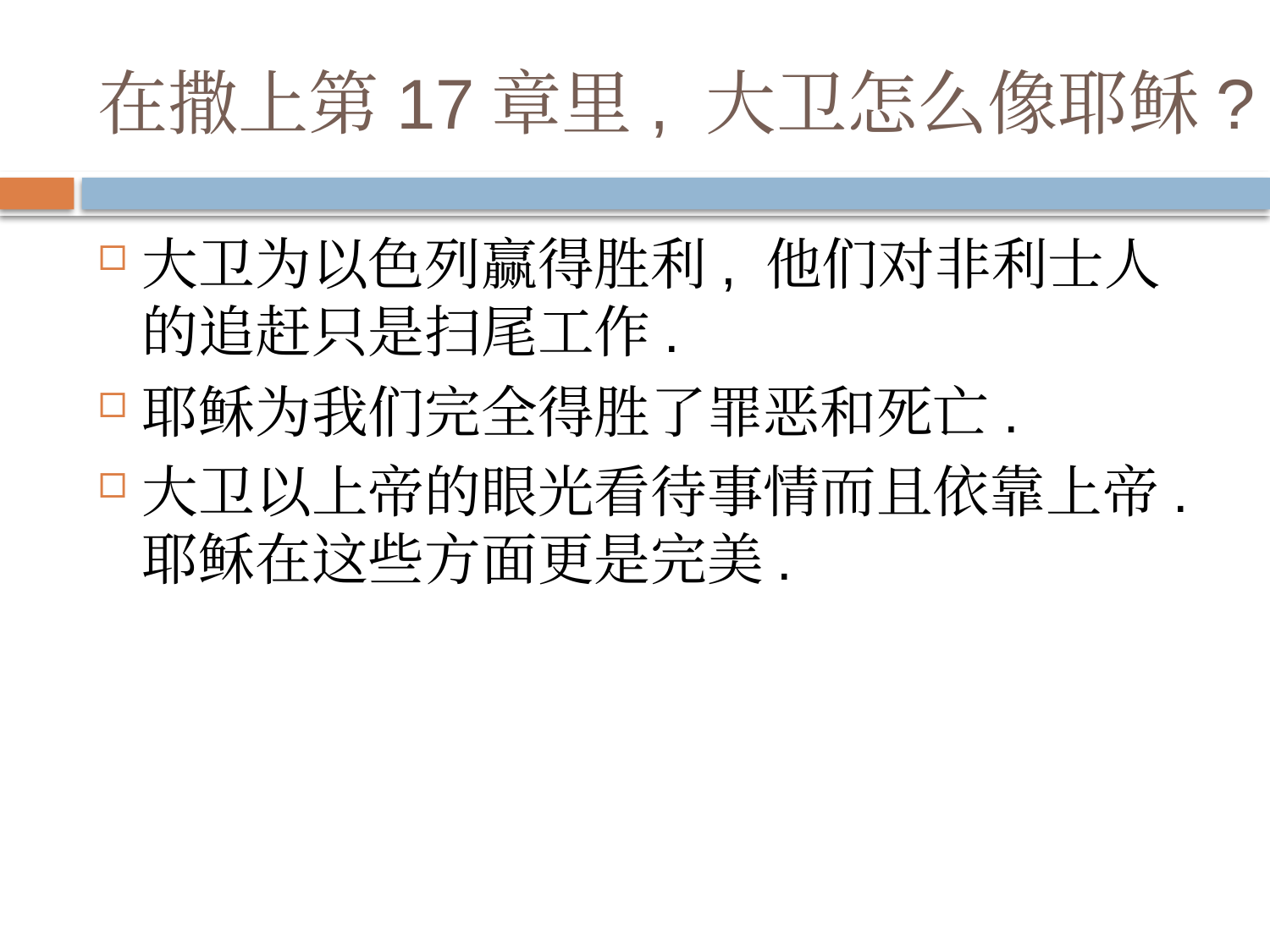

# 在撒上第17章里, 大卫怎么像耶稣?
大卫为以色列赢得胜利, 他们对非利士人的追赶只是扫尾工作.
耶稣为我们完全得胜了罪恶和死亡.
大卫以上帝的眼光看待事情而且依靠上帝.耶稣在这些方面更是完美.